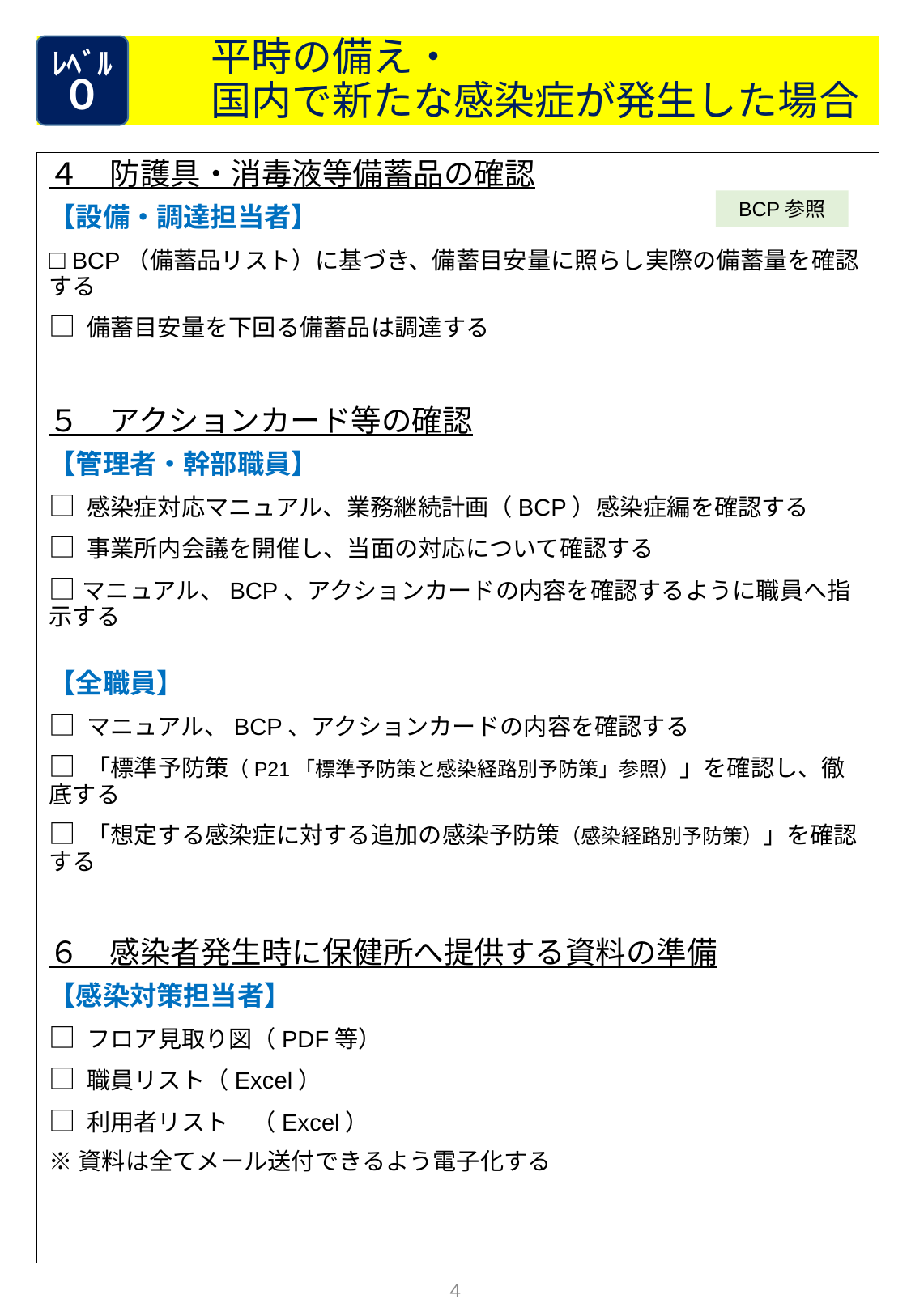

# 平時の備え・ 　　　　国内で新たな感染症が発生した場合
ﾚﾍﾞﾙ
０
４　防護具・消毒液等備蓄品の確認
【設備・調達担当者】
□ BCP（備蓄品リスト）に基づき、備蓄目安量に照らし実際の備蓄量を確認する
□ 備蓄目安量を下回る備蓄品は調達する

５　アクションカード等の確認
【管理者・幹部職員】
□ 感染症対応マニュアル、業務継続計画（BCP）感染症編を確認する
□ 事業所内会議を開催し、当面の対応について確認する
□マニュアル、BCP、アクションカードの内容を確認するように職員へ指示する

【全職員】
□ マニュアル、BCP、アクションカードの内容を確認する
□ 「標準予防策（P21「標準予防策と感染経路別予防策」参照）」を確認し、徹底する
□ 「想定する感染症に対する追加の感染予防策（感染経路別予防策）」を確認する

６　感染者発生時に保健所へ提供する資料の準備
【感染対策担当者】
□ フロア見取り図（PDF等）
□ 職員リスト（Excel）
□ 利用者リスト　（Excel）
※資料は全てメール送付できるよう電子化する

BCP参照
４